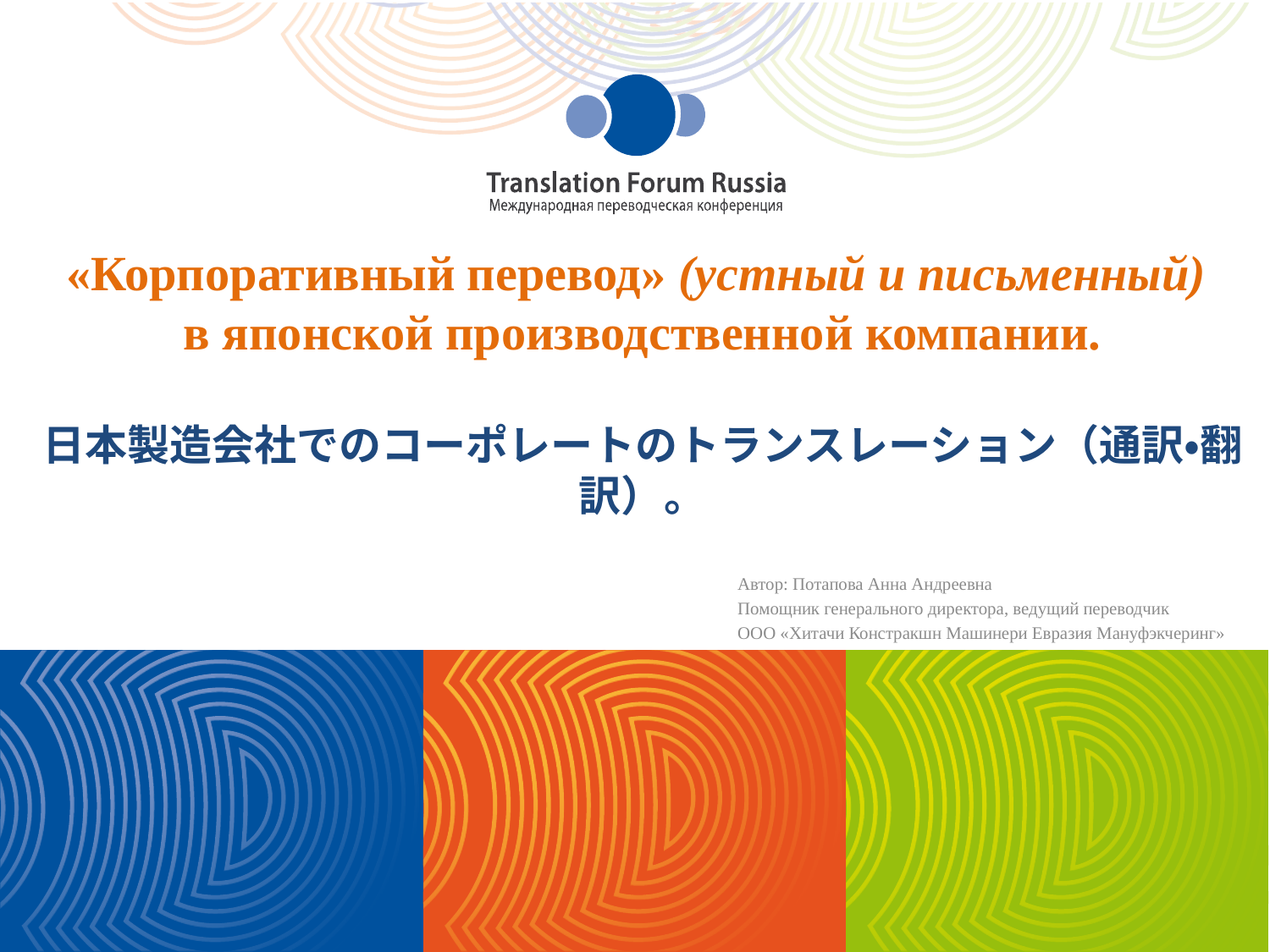

# «Корпоративный перевод» (устный и письменный) в японской производственной компании. 日本製造会社でのコーポレートのトランスレーション（通訳・翻訳）。
Автор: Потапова Анна Андреевна
Помощник генерального директора, ведущий переводчик
ООО «Хитачи Констракшн Машинери Евразия Мануфэкчеринг»